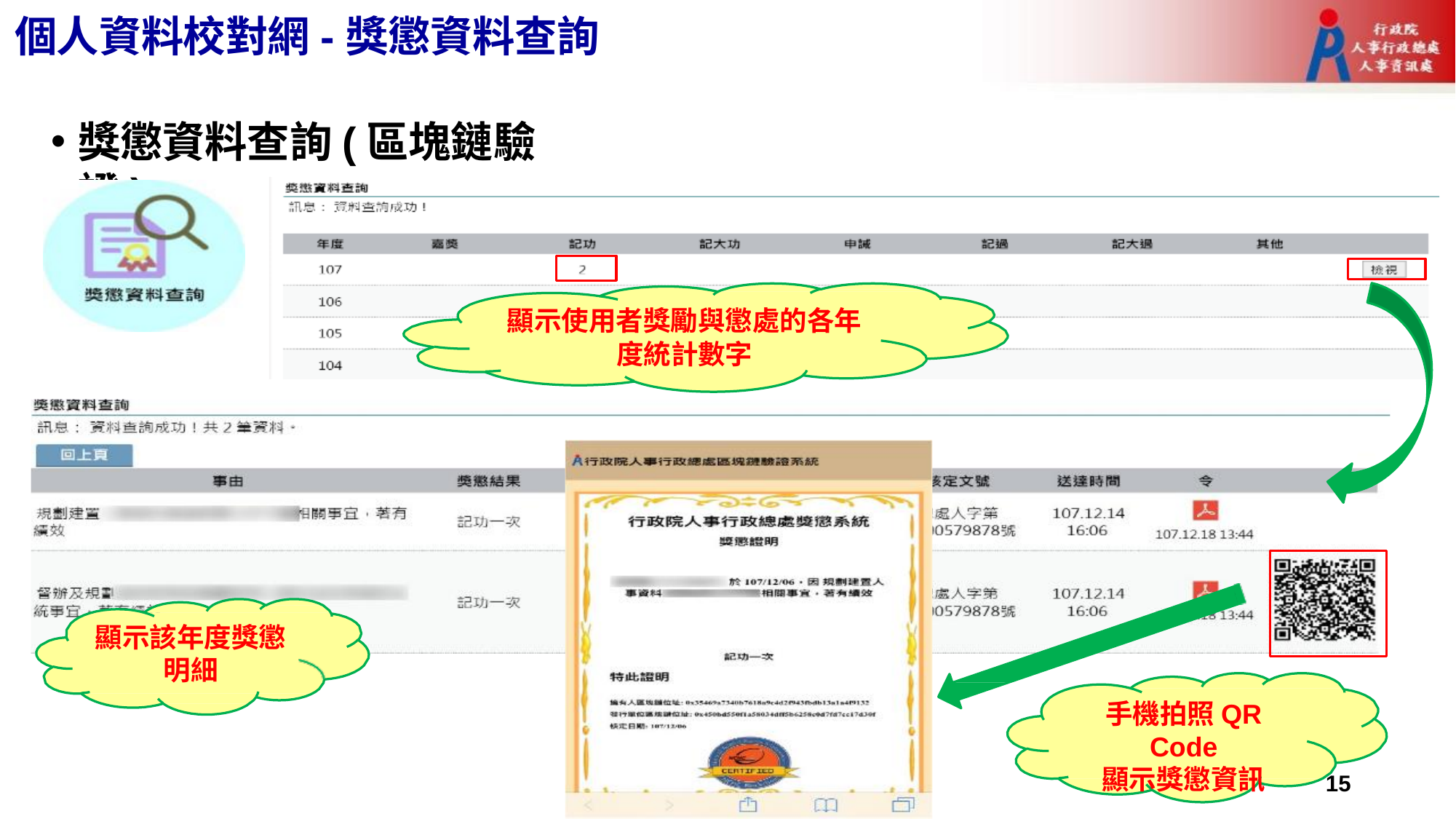

# 個人資料校對網-獎懲資料查詢
獎懲資料查詢(區塊鏈驗證)

顯示使用者獎勵與懲處的各年
度統計數字

顯示該年度獎懲 明細

手機拍照QR Code
顯示獎懲資訊

15